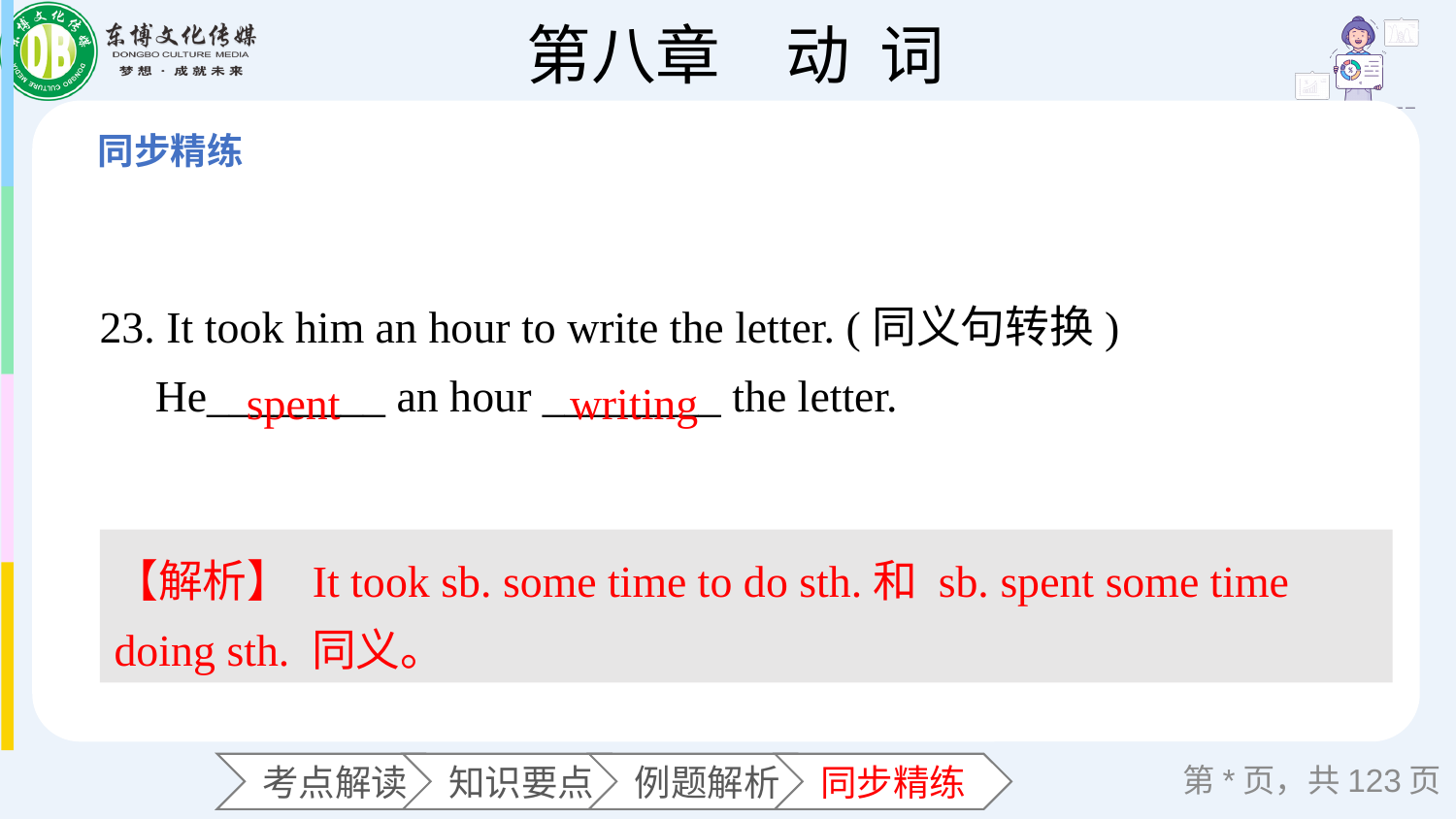

23. It took him an hour to write the letter. (同义句转换)
     He________ an hour ________ the letter.
spent
writing
【解析】 It took sb. some time to do sth.和 sb. spent some time doing sth. 同义。
第*页，共123页